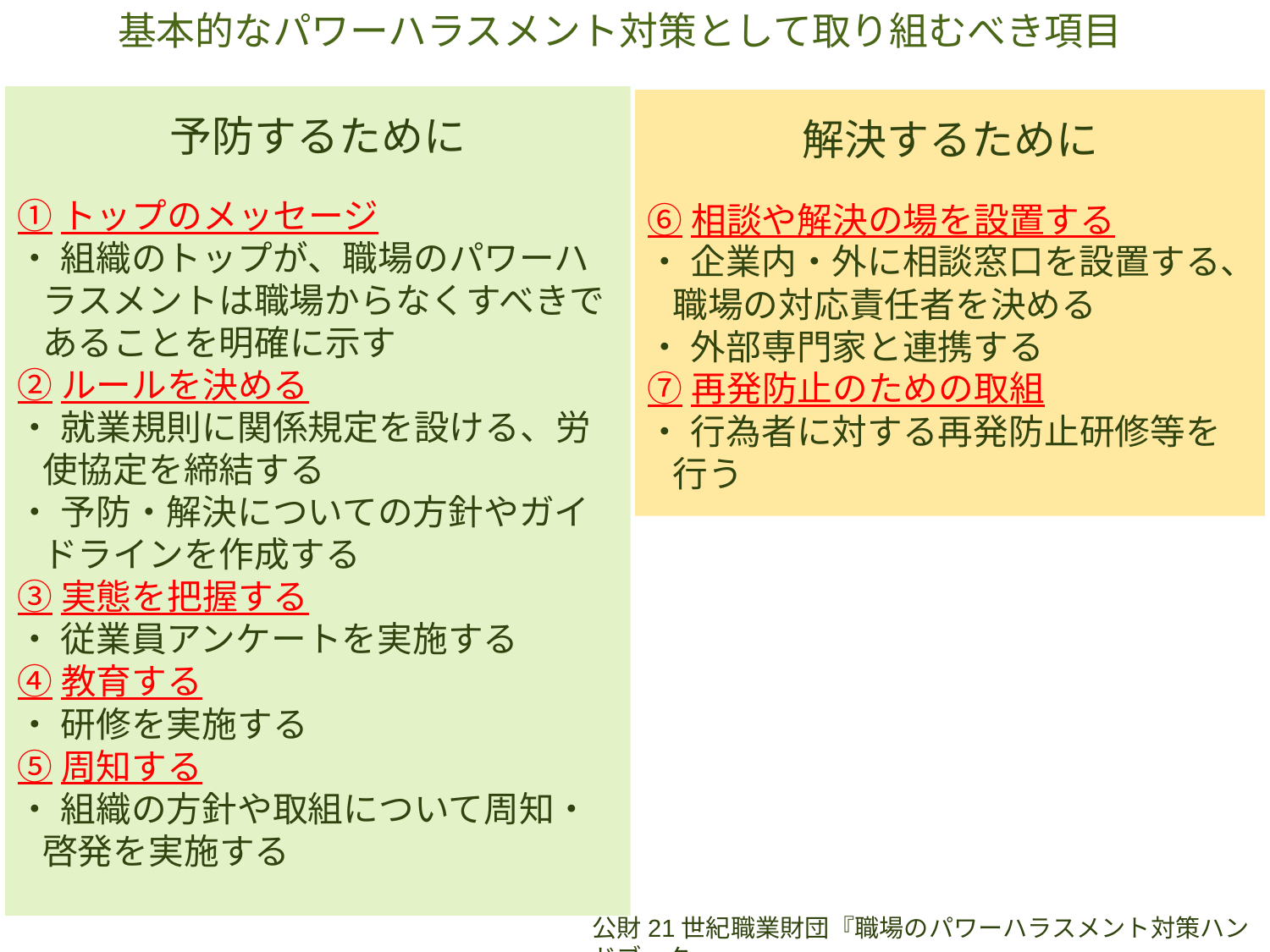

基本的なパワーハラスメント対策として取り組むべき項目

予防するために

①トップのメッセージ
・ 組織のトップが、職場のパワーハラスメントは職場からなくすべきであることを明確に示す
②ルールを決める
・ 就業規則に関係規定を設ける、労使協定を締結する
・ 予防・解決についての方針やガイドラインを作成する
③実態を把握する
・ 従業員アンケートを実施する
④教育する
・ 研修を実施する
⑤周知する
・ 組織の方針や取組について周知・啓発を実施する
、

解決するために

⑥相談や解決の場を設置する
・ 企業内・外に相談窓口を設置する、職場の対応責任者を決める
・ 外部専門家と連携する
⑦再発防止のための取組
・ 行為者に対する再発防止研修等を行う

公財21世紀職業財団『職場のパワーハラスメント対策ハンドブック』